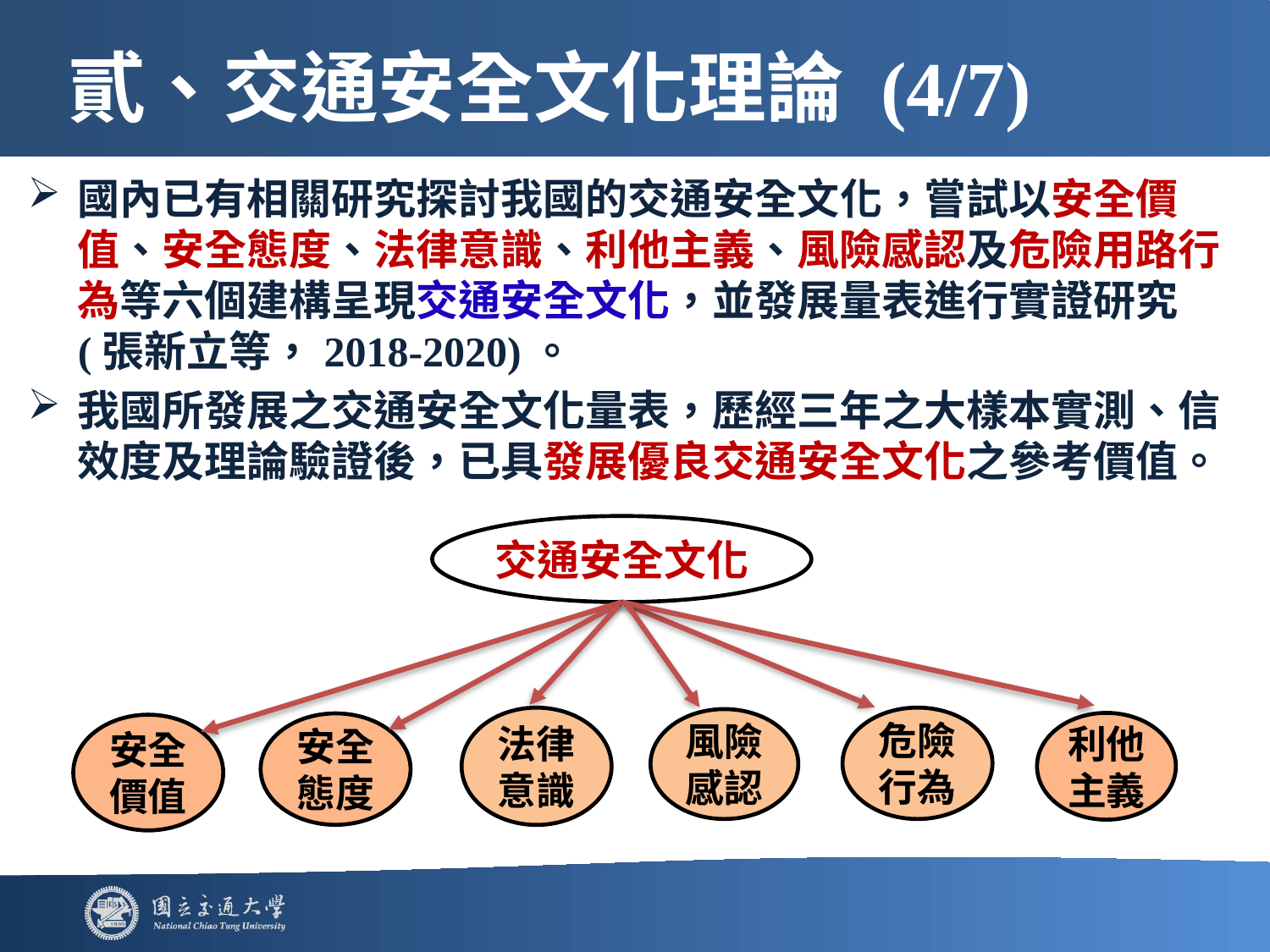

# 貳、交通安全文化理論 (4/7)
國內已有相關研究探討我國的交通安全文化，嘗試以安全價值、安全態度、法律意識、利他主義、風險感認及危險用路行為等六個建構呈現交通安全文化，並發展量表進行實證研究 (張新立等，2018-2020)。
我國所發展之交通安全文化量表，歷經三年之大樣本實測、信效度及理論驗證後，已具發展優良交通安全文化之參考價值。

交通安全文化
危險行為
法律意識
風險感認
利他主義
安全態度
安全價值